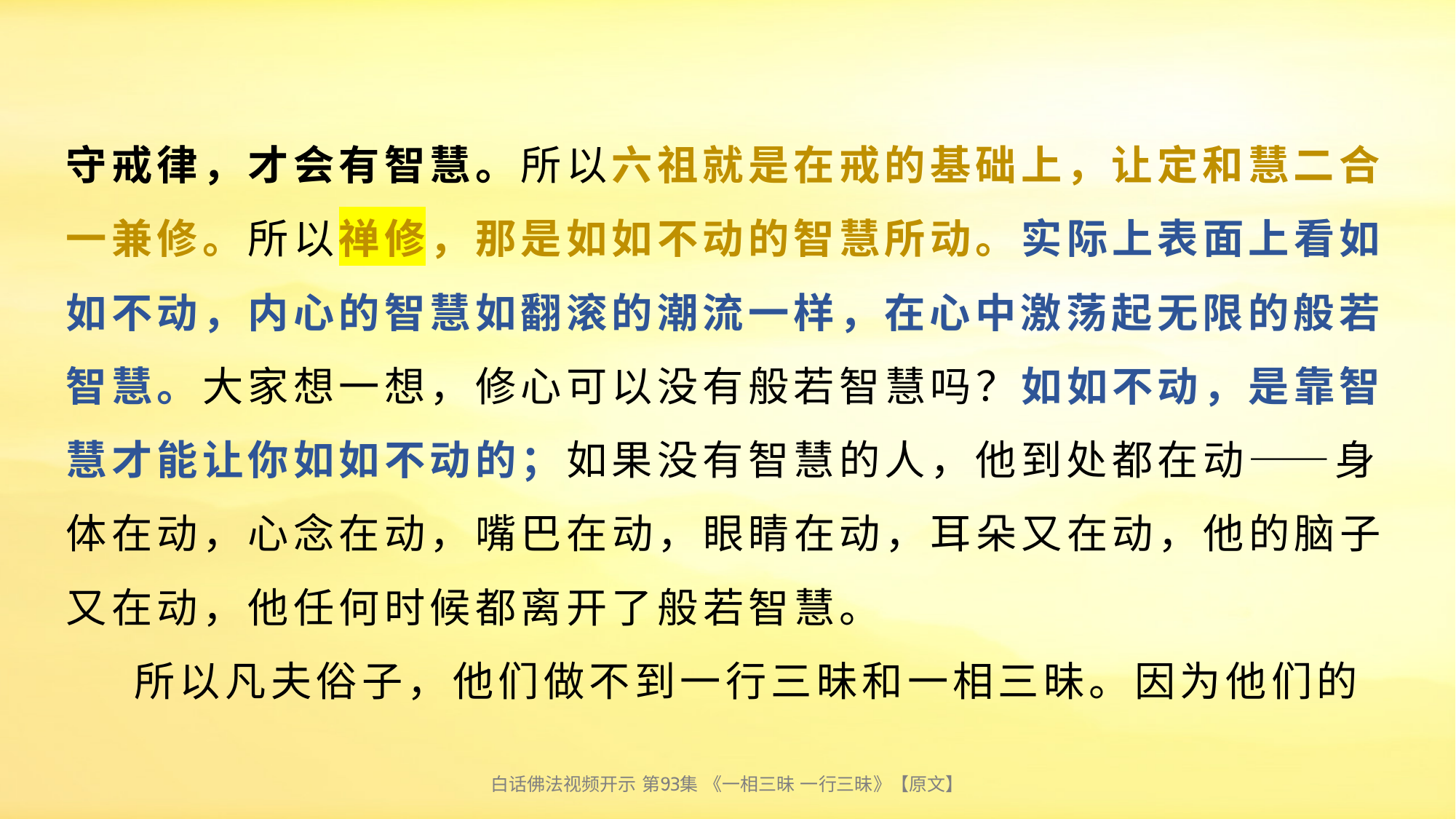

# 守戒律，才会有智慧。所以六祖就是在戒的基础上，让定和慧二合一兼修。所以禅修，那是如如不动的智慧所动。实际上表面上看如如不动，内心的智慧如翻滚的潮流一样，在心中激荡起无限的般若智慧。大家想一想，修心可以没有般若智慧吗？如如不动，是靠智慧才能让你如如不动的；如果没有智慧的人，他到处都在动——身体在动，心念在动，嘴巴在动，眼睛在动，耳朵又在动，他的脑子又在动，他任何时候都离开了般若智慧。 所以凡夫俗子，他们做不到一行三昧和一相三昧。因为他们的
白话佛法视频开示 第93集 《一相三昧 一行三昧》【原文】